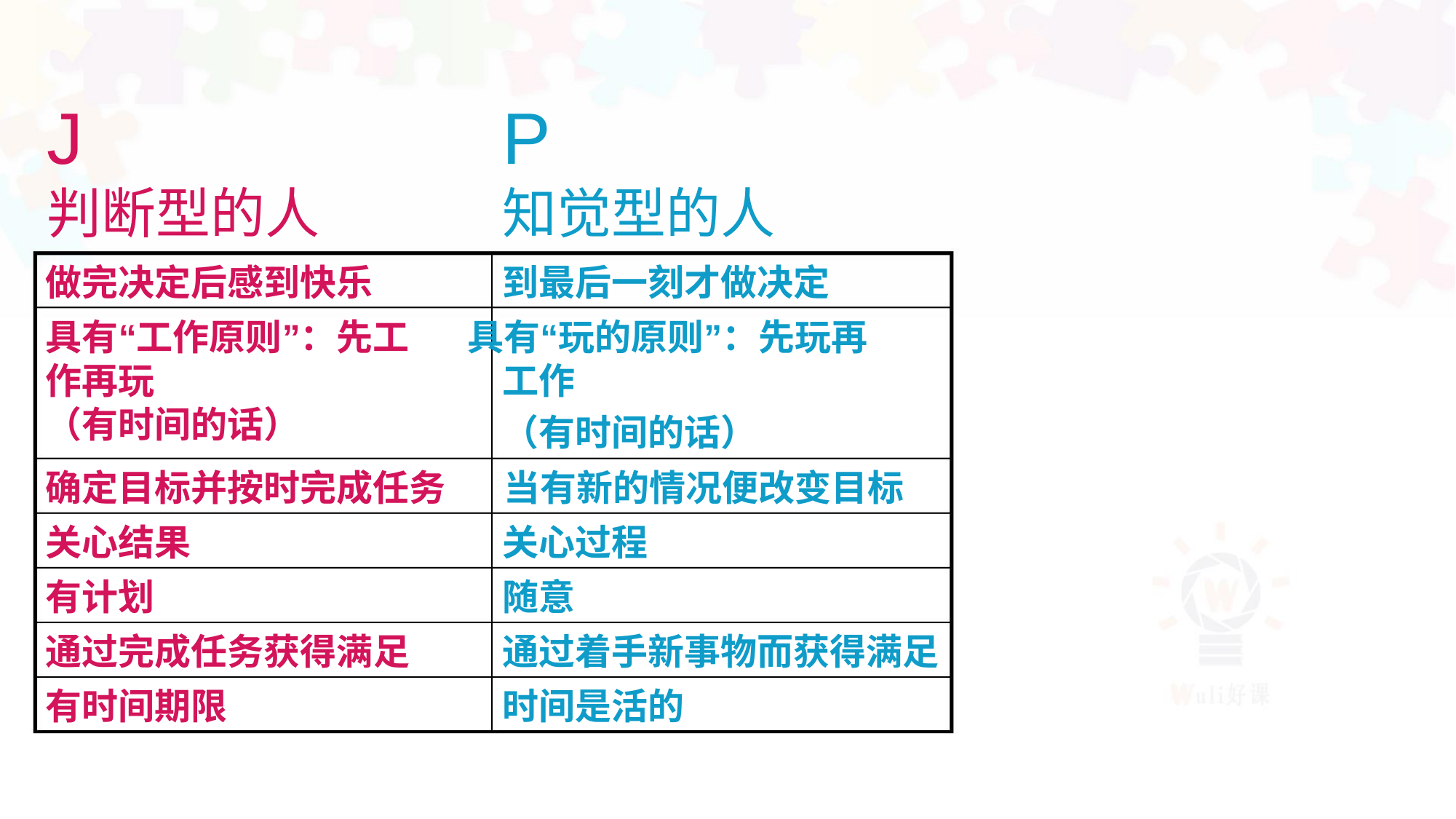

J
P
判断型的人
知觉型的人
做完决定后感到快乐
到最后一刻才做决定
具有“工作原则”：先工 具有“玩的原则”：先玩再
作再玩
（有时间的话）
工作
（有时间的话）
确定目标并按时完成任务 当有新的情况便改变目标
关心结果
关心过程
有计划
随意
通过完成任务获得满足
有时间期限
通过着手新事物而获得满足
时间是活的